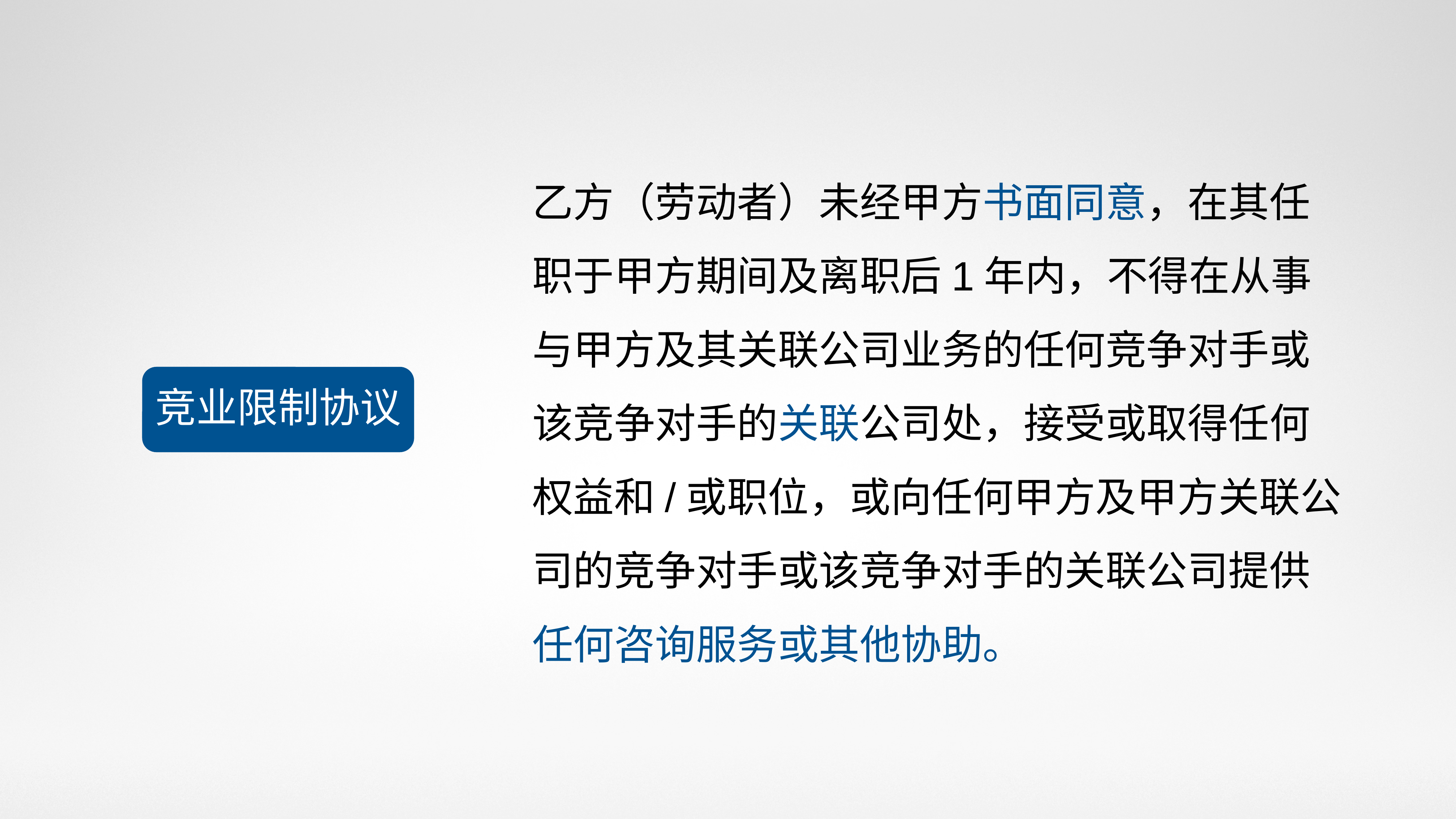

乙方（劳动者）未经甲方书面同意，在其任职于甲方期间及离职后1年内，不得在从事与甲方及其关联公司业务的任何竞争对手或该竞争对手的关联公司处，接受或取得任何权益和/或职位，或向任何甲方及甲方关联公司的竞争对手或该竞争对手的关联公司提供任何咨询服务或其他协助。

竞业限制协议